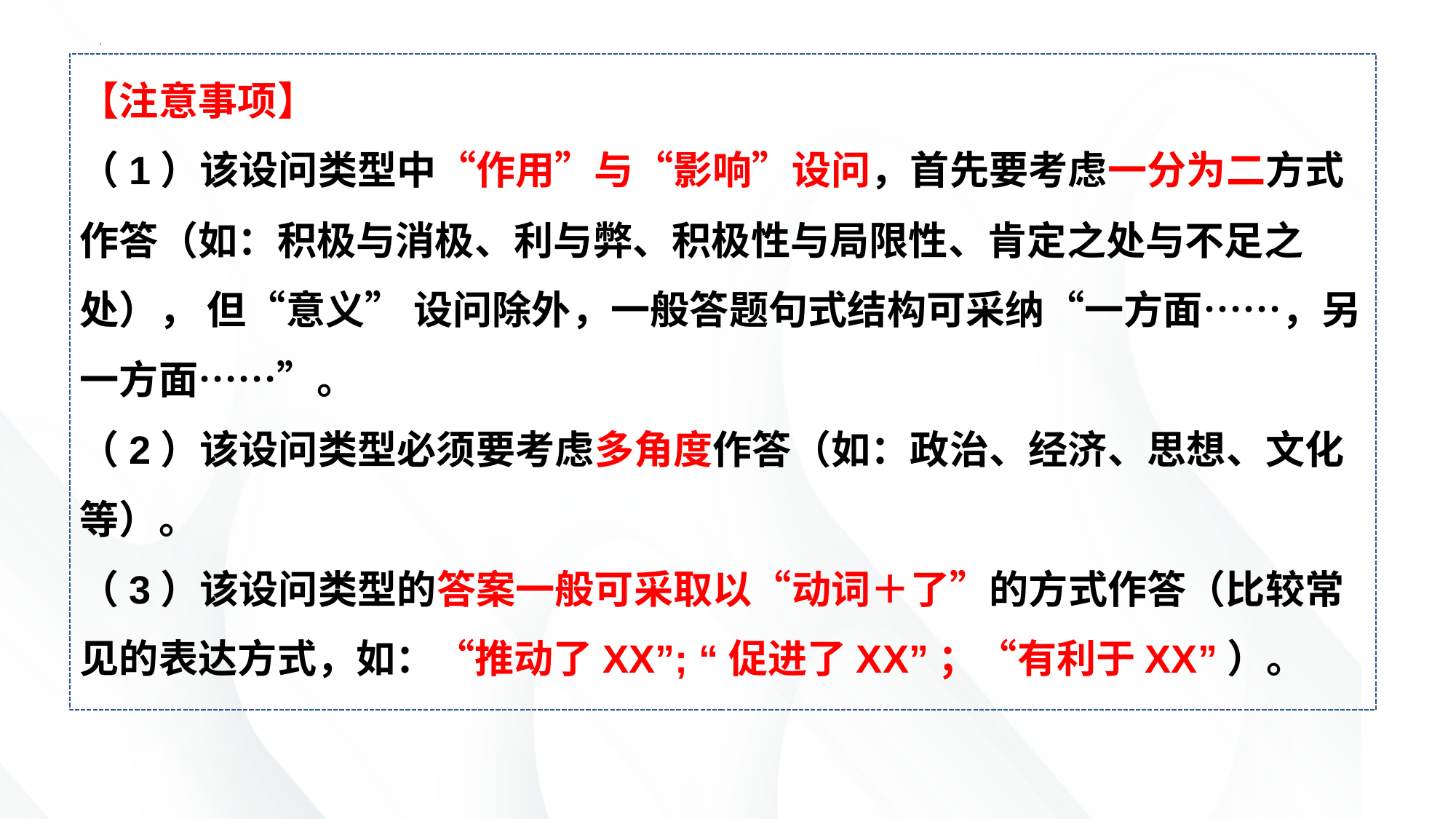

【注意事项】
（1）该设问类型中“作用”与“影响”设问，首先要考虑一分为二方式作答（如：积极与消极、利与弊、积极性与局限性、肯定之处与不足之处）， 但“意义” 设问除外，一般答题句式结构可采纳“一方面……，另一方面……”。
（2）该设问类型必须要考虑多角度作答（如：政治、经济、思想、文化等）。
（3）该设问类型的答案一般可采取以“动词＋了”的方式作答（比较常见的表达方式，如：“推动了XX”; “促进了XX”；“有利于XX”）。